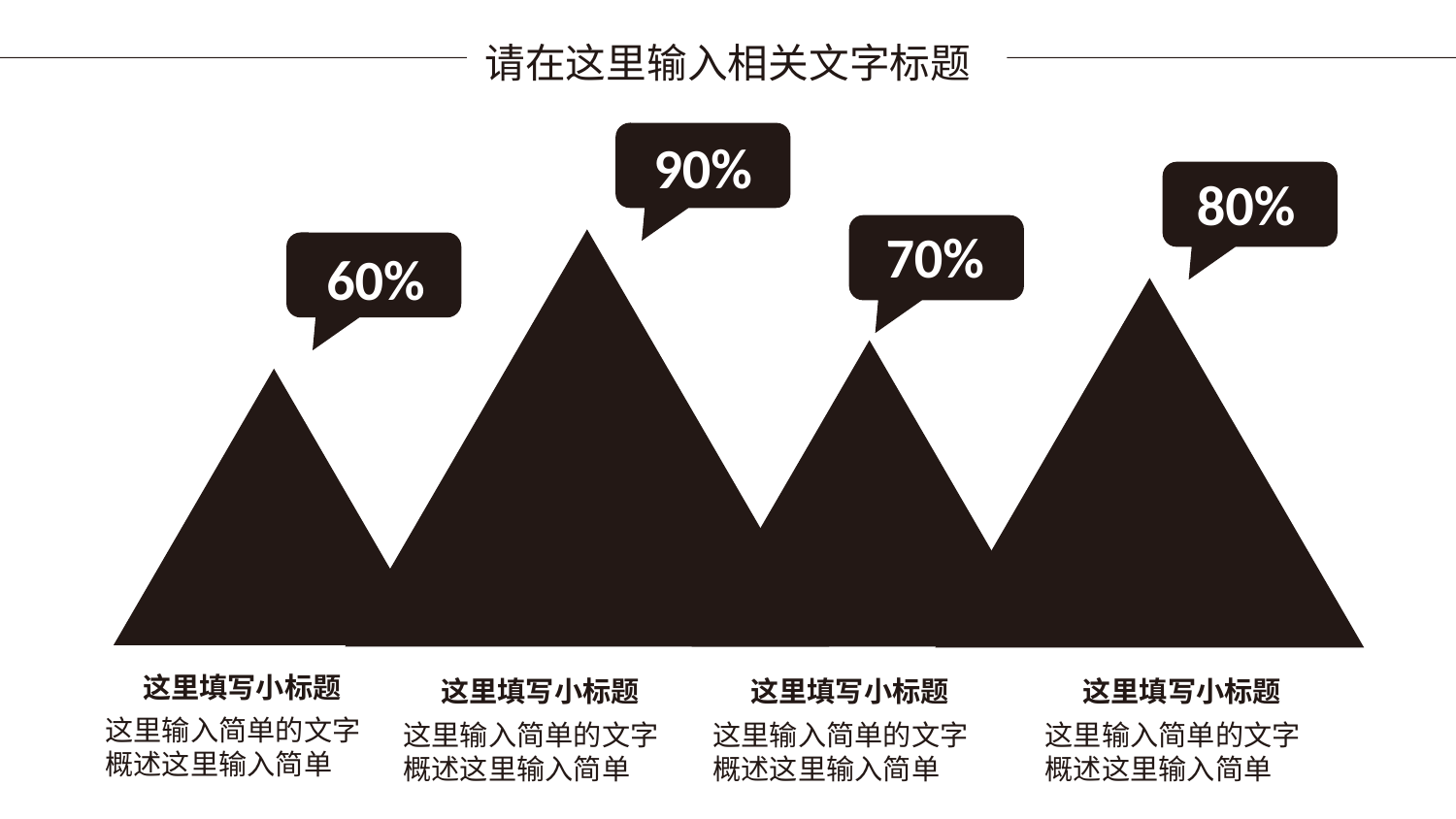

请在这里输入相关文字标题

90%
80%

70%

60%

这里填写小标题
这里填写小标题
这里填写小标题
这里填写小标题
这里输入简单的文字概述这里输入简单
这里输入简单的文字概述这里输入简单
这里输入简单的文字概述这里输入简单
这里输入简单的文字概述这里输入简单